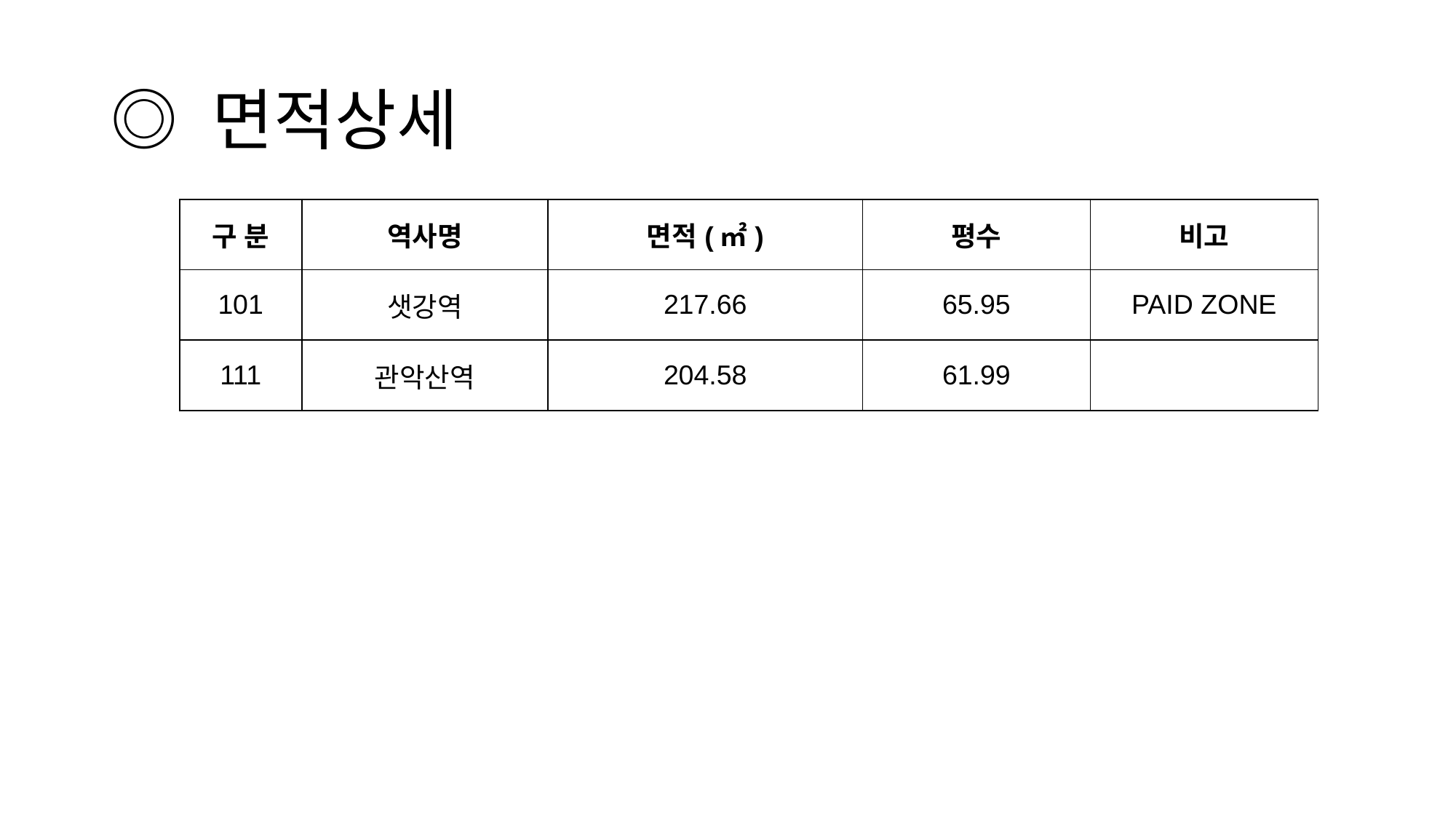

# ◎ 면적상세
| 구 분 | 역사명 | 면적(㎡) | 평수 | 비고 |
| --- | --- | --- | --- | --- |
| 101 | 샛강역 | 217.66 | 65.95 | PAID ZONE |
| 111 | 관악산역 | 204.58 | 61.99 |  |